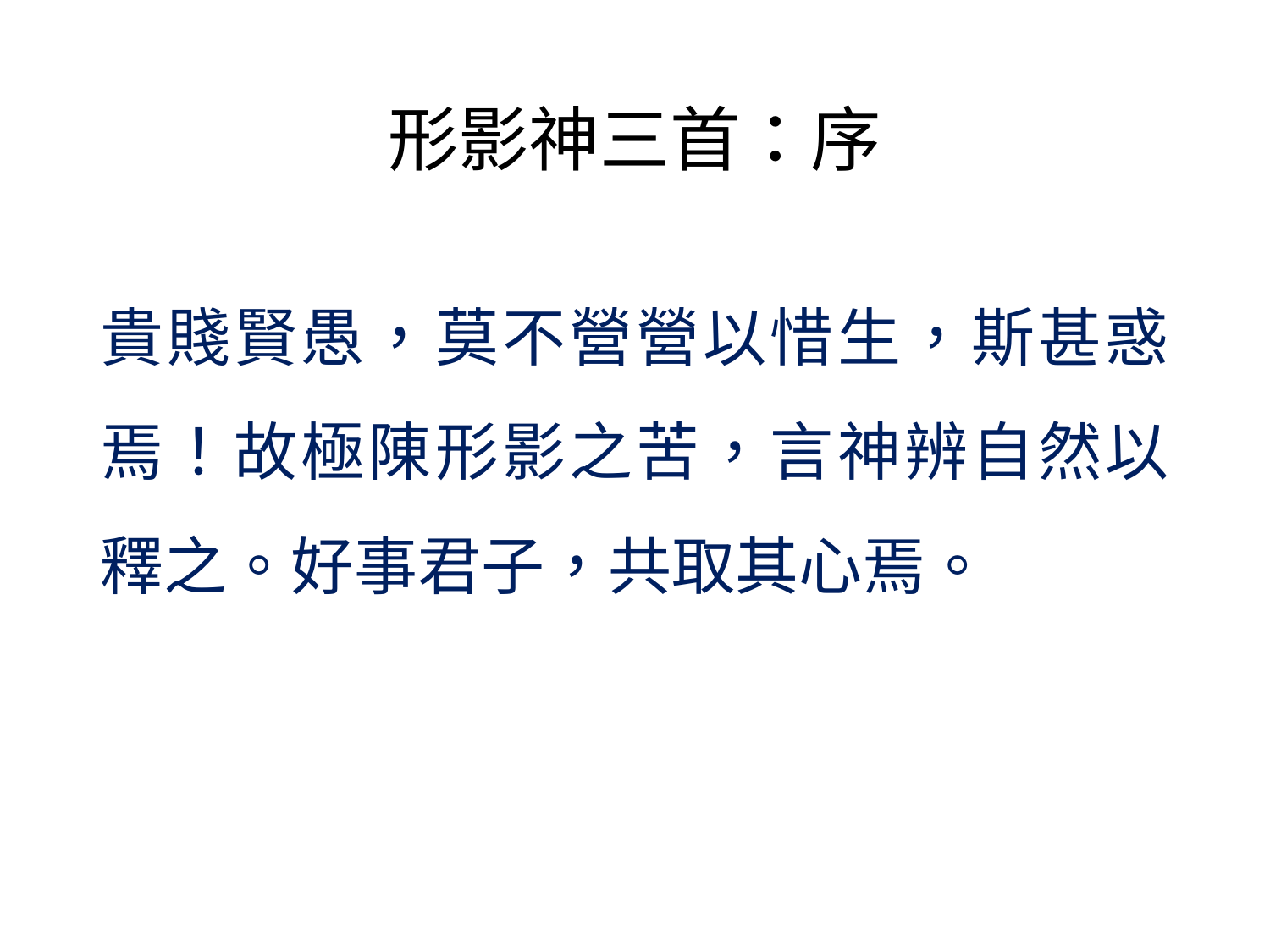

# 形影神三首：序
貴賤賢愚，莫不營營以惜生，斯甚惑焉！故極陳形影之苦，言神辨自然以釋之。好事君子，共取其心焉。